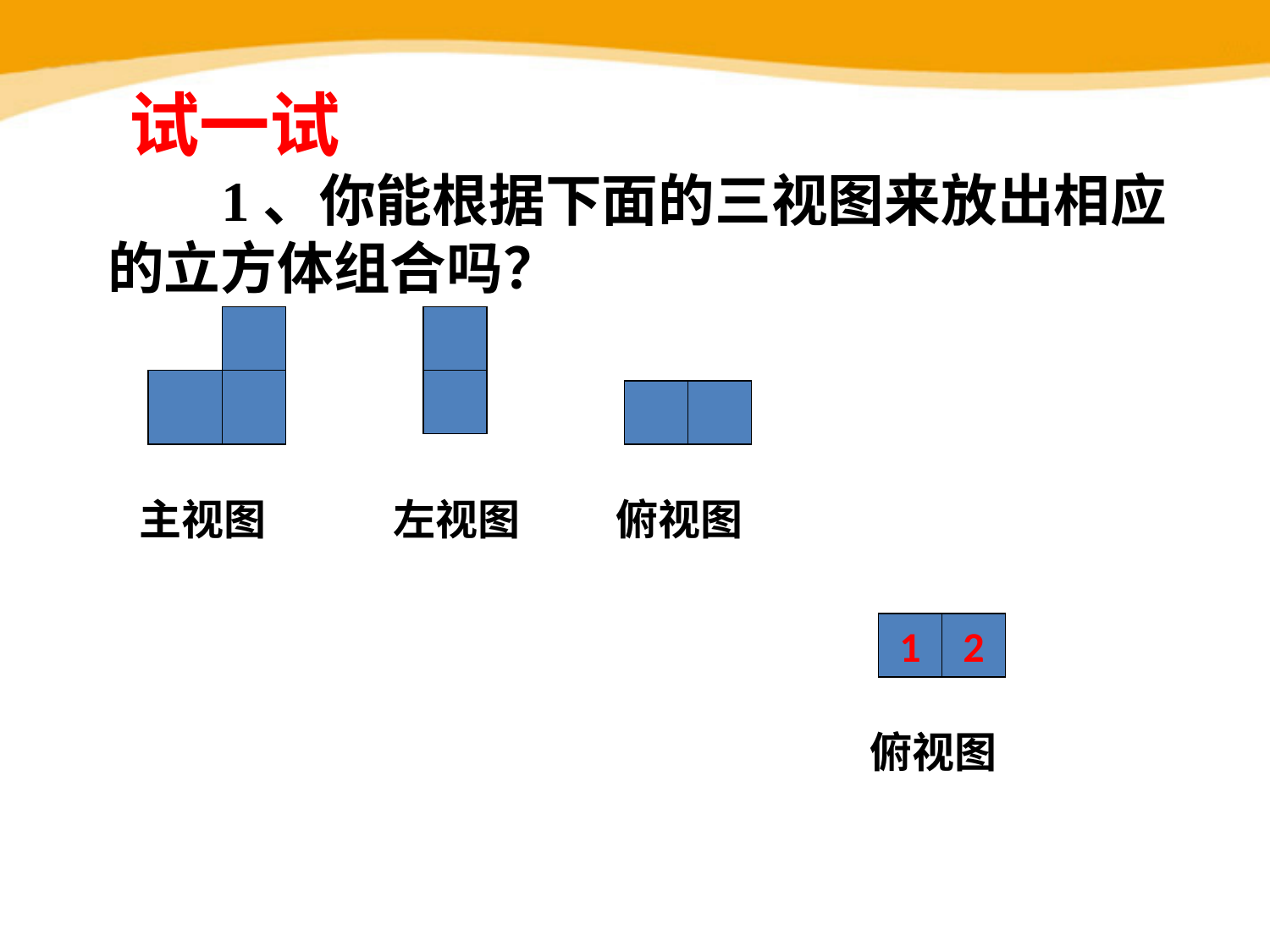

试一试
        1、你能根据下面的三视图来放出相应的立方体组合吗？

俯视图
主视图
左视图
1
2
俯视图